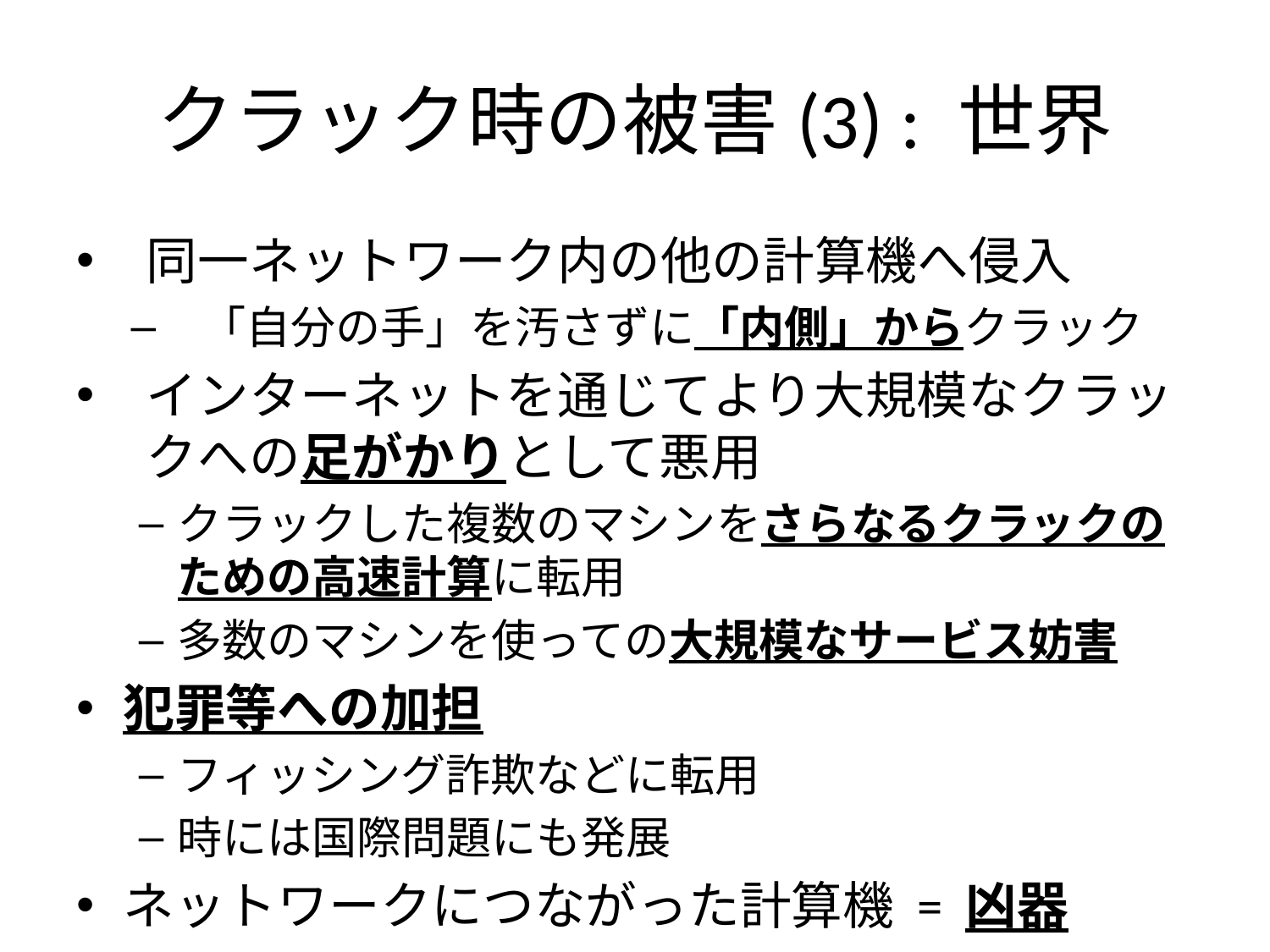

# クラック時の被害(3) : 世界
同一ネットワーク内の他の計算機へ侵入
「自分の手」を汚さずに「内側」からクラック
インターネットを通じてより大規模なクラックへの足がかりとして悪用
クラックした複数のマシンをさらなるクラックのための高速計算に転用
多数のマシンを使っての大規模なサービス妨害
犯罪等への加担
フィッシング詐欺などに転用
時には国際問題にも発展
ネットワークにつながった計算機 = 凶器